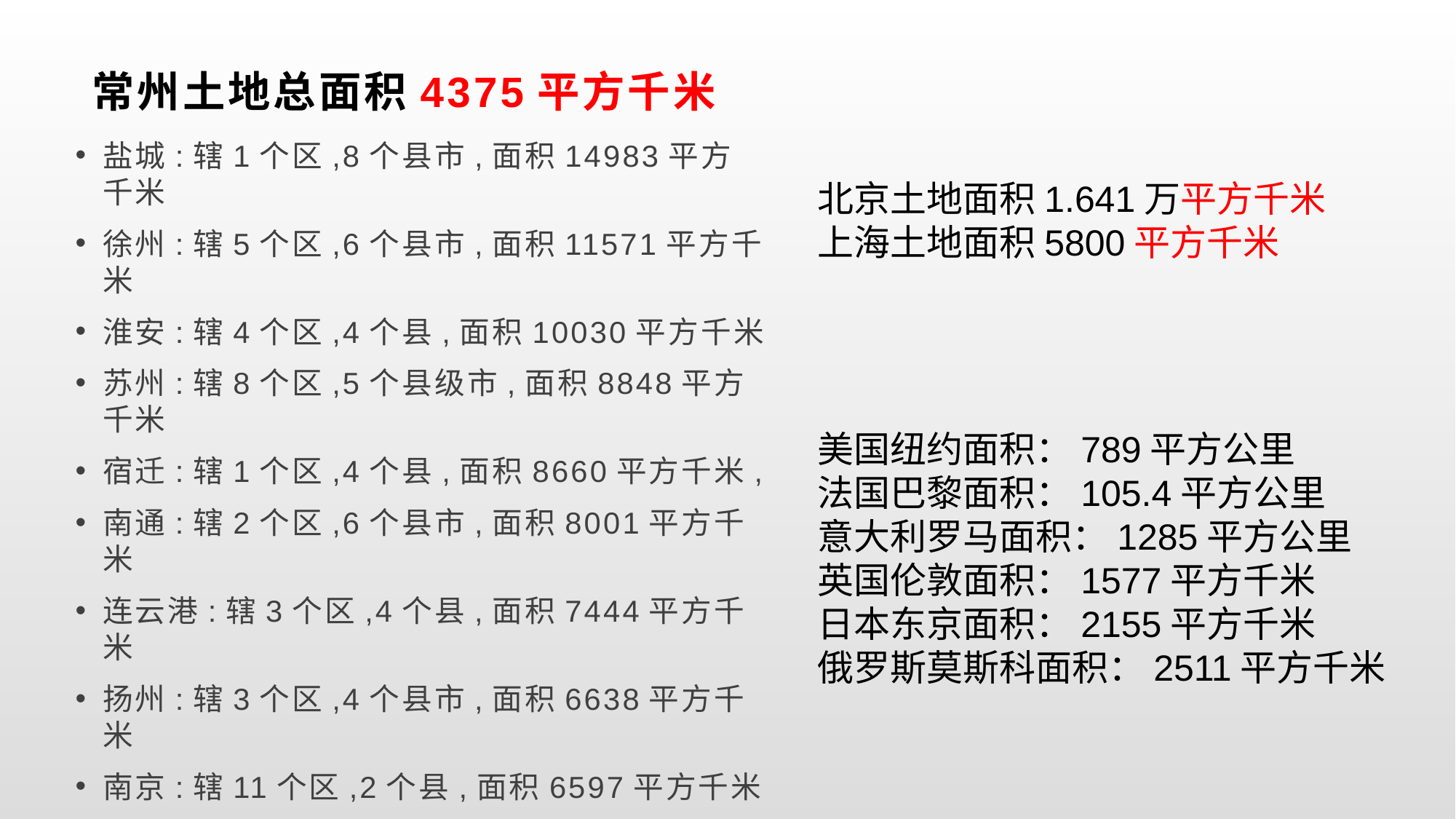

# 常州土地总面积4375平方千米
盐城:辖1个区,8个县市,面积14983平方千米
徐州:辖5个区,6个县市,面积11571平方千米
淮安:辖4个区,4个县,面积10030平方千米
苏州:辖8个区,5个县级市,面积8848平方千米
宿迁:辖1个区,4个县,面积8660平方千米,
南通:辖2个区,6个县市,面积8001平方千米
连云港:辖3个区,4个县,面积7444平方千米
扬州:辖3个区,4个县市,面积6638平方千米
南京:辖11个区,2个县,面积6597平方千米
泰州:辖2个区,4个县级市,面积6029平方千米
无锡:辖6个区,2个县级市,面积4664平方千米
常州:辖5个区,2个县级市,面积4375平方千米
镇江:辖3个区,3个县级市,面积3843平方千米
北京土地面积1.641万平方千米
上海土地面积5800平方千米

美国纽约面积：789平方公里
法国巴黎面积：105.4平方公里
意大利罗马面积：1285平方公里
英国伦敦面积：1577平方千米
日本东京面积：2155平方千米
俄罗斯莫斯科面积：2511平方千米